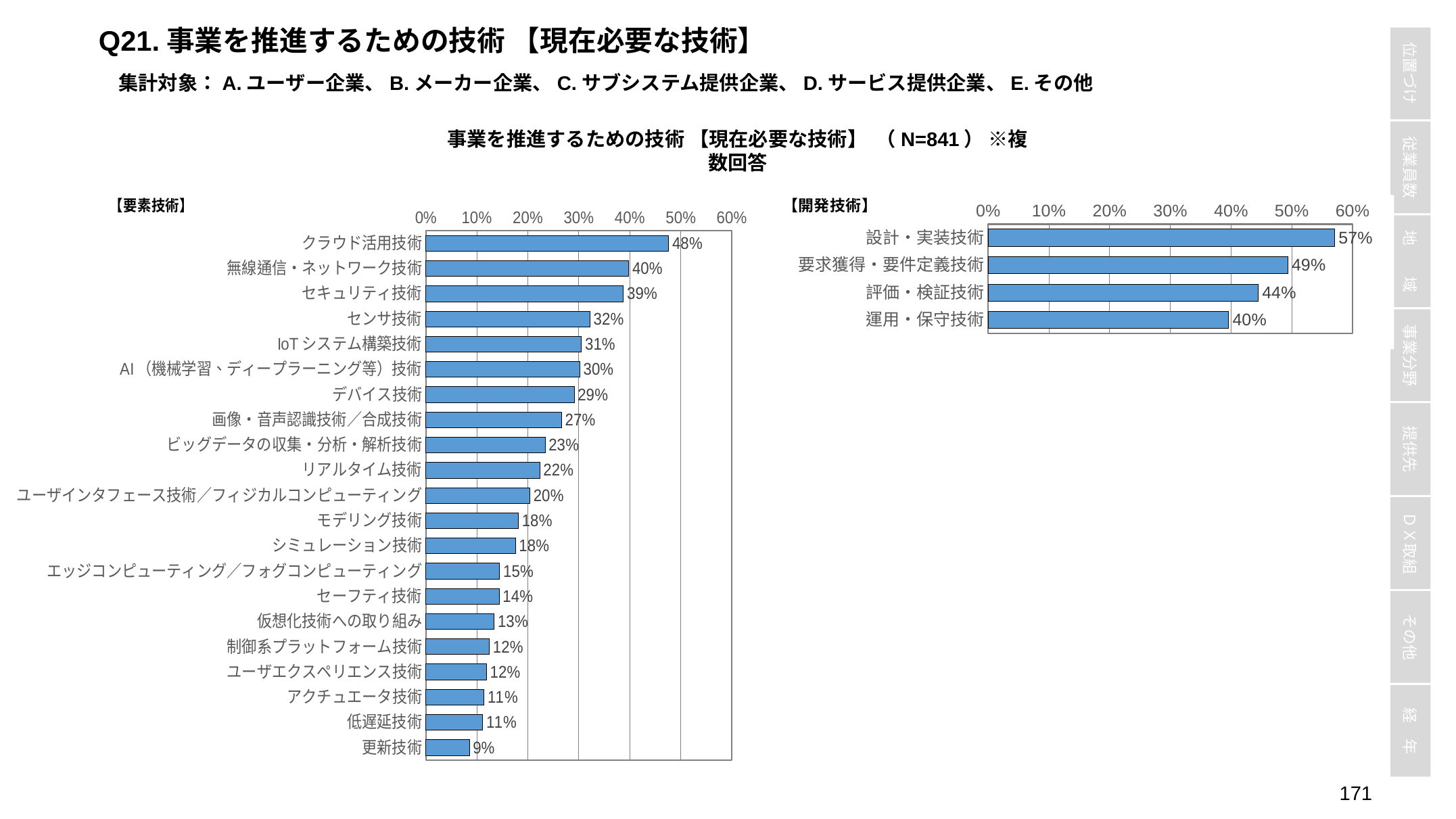

Q21.事業を推進するための技術 【現在必要な技術】
集計対象：A.ユーザー企業、B.メーカー企業、C.サブシステム提供企業、D.サービス提供企業、E.その他
事業を推進するための技術 【現在必要な技術】  （N=841） ※複数回答

### Chart

| Category |  |
|---|---|
| クラウド活用技術 | 0.4768133174791914 |
| 無線通信・ネットワーク技術 | 0.3983353151010702 |
| セキュリティ技術 | 0.3876337693222354 |
| センサ技術 | 0.3222354340071344 |
| IoTシステム構築技術 | 0.3055885850178359 |
| AI（機械学習、ディープラーニング等）技術 | 0.30202140309155767 |
| デバイス技術 | 0.291319857312723 |
| 画像・音声認識技術／合成技術 | 0.26634958382877527 |
| ビッグデータの収集・分析・解析技術 | 0.2342449464922711 |
| リアルタイム技術 | 0.2235434007134364 |
| ユーザインタフェース技術／フィジカルコンピューティング | 0.20451843043995244 |
| モデリング技術 | 0.18192627824019025 |
| シミュレーション技術 | 0.1759809750297265 |
| エッジコンピューティング／フォグコンピューティング | 0.1450653983353151 |
| セーフティ技術 | 0.14387633769322236 |
| 仮想化技術への取り組み | 0.13436385255648037 |
| 制御系プラットフォーム技術 | 0.1248513674197384 |
| ユーザエクスペリエンス技術 | 0.11890606420927467 |
| アクチュエータ技術 | 0.11414982164090369 |
| 低遅延技術 | 0.1117717003567182 |
| 更新技術 | 0.08561236623067776 |

### Chart

| Category |  |
|---|---|
| 設計・実装技術 | 0.5707491082045184 |
| 要求獲得・要件定義技術 | 0.4934601664684899 |
| 評価・検証技術 | 0.4447086801426873 |
| 運用・保守技術 | 0.39595719381688466 |
171